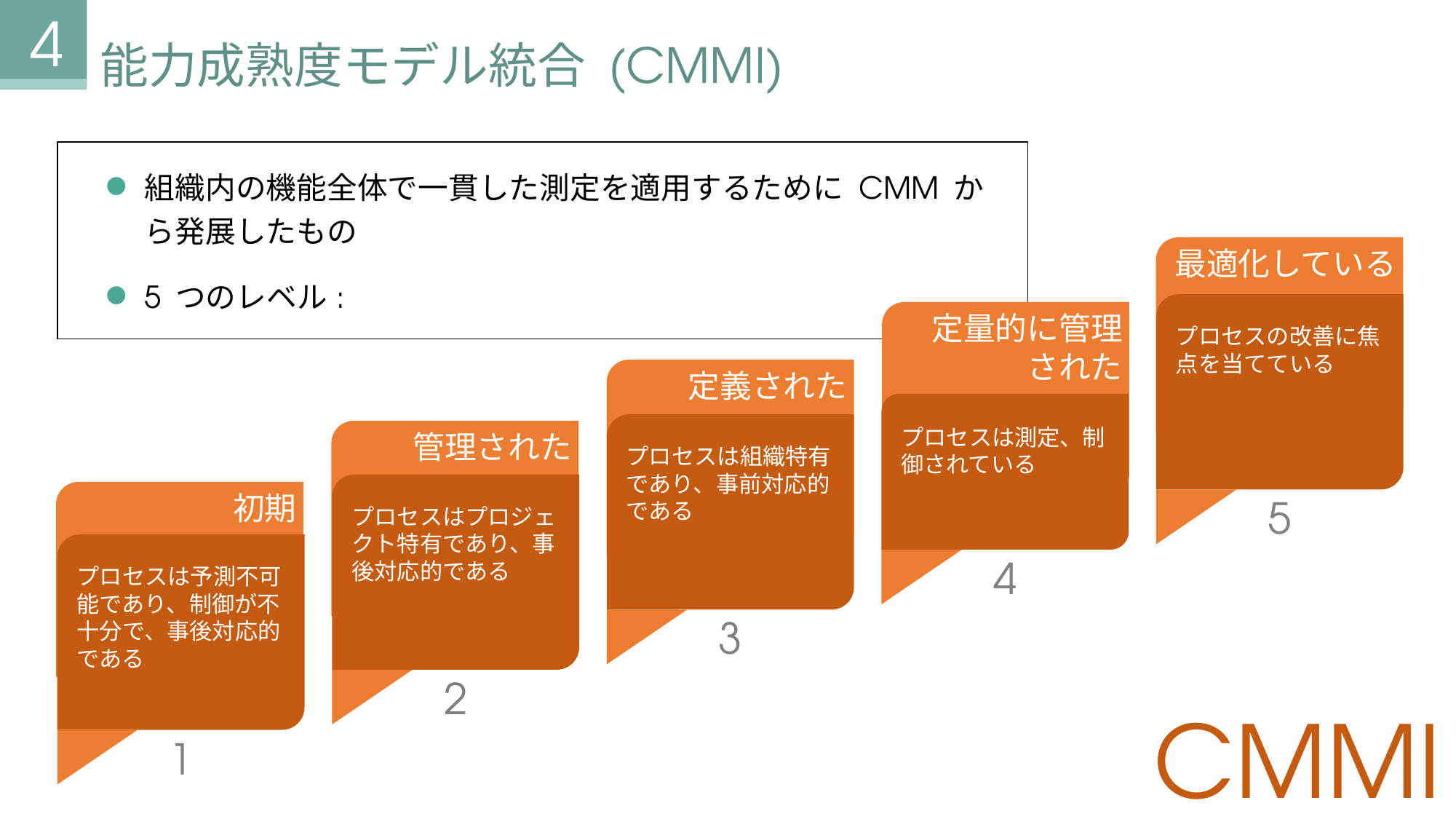

4

能力成熟度モデル統合 (CMMI)

| 組織内の機能全体で一貫した測定を適用するために CMM から発展したもの 5 つのレベル: |
| --- |
最適化している

定量的に管理
された
プロセスの改善に焦点を当てている
定義された

プロセスは測定、制御されている
管理された
プロセスは組織特有であり、事前対応的である

初期
5
プロセスはプロジェクト特有であり、事後対応的である

4
プロセスは予測不可能であり、制御が不十分で、事後対応的である

3

2
CMMI

1